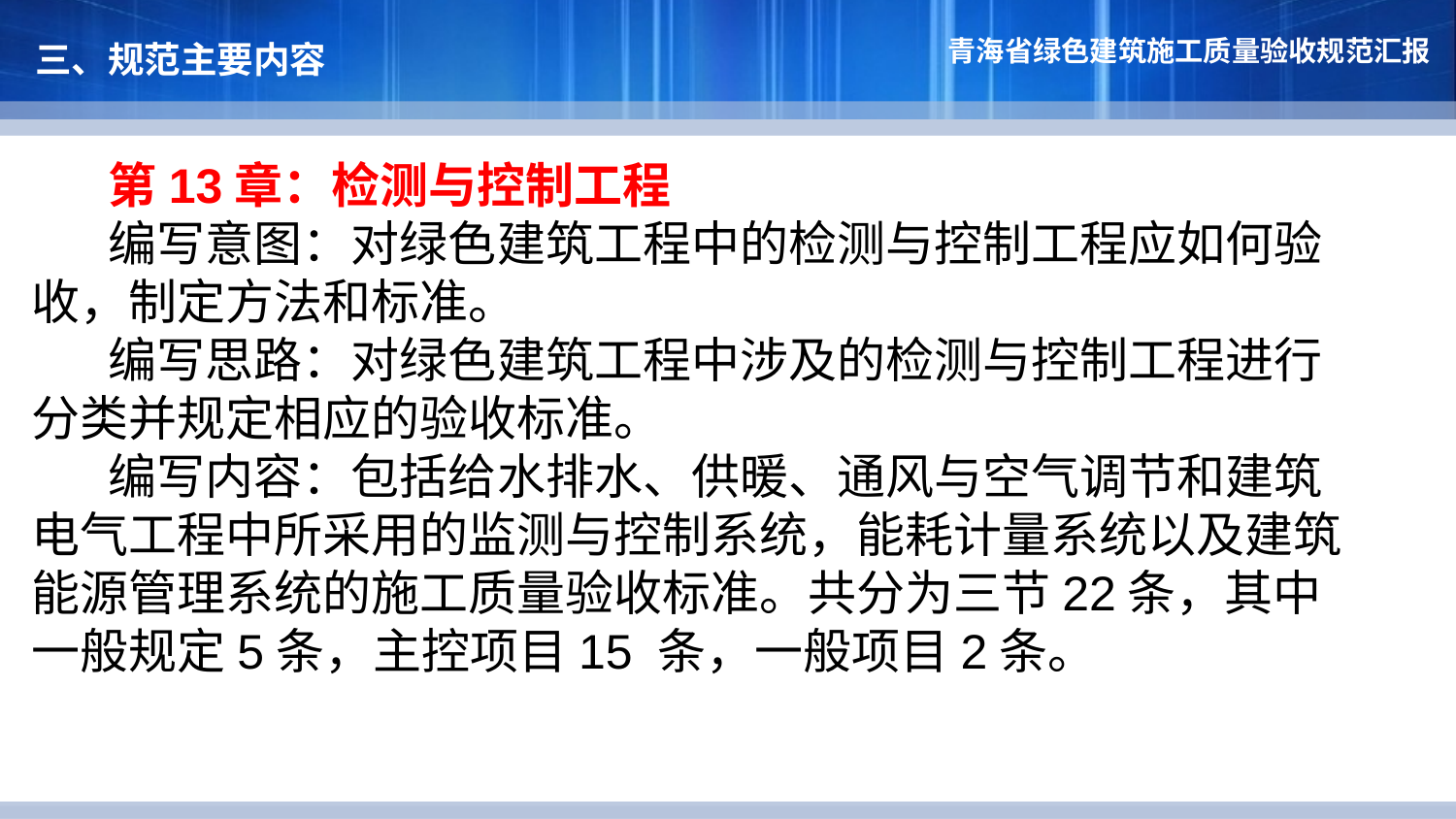

三、规范主要内容
      第13章：检测与控制工程
      编写意图：对绿色建筑工程中的检测与控制工程应如何验收，制定方法和标准。
      编写思路：对绿色建筑工程中涉及的检测与控制工程进行分类并规定相应的验收标准。
      编写内容：包括给水排水、供暖、通风与空气调节和建筑电气工程中所采用的监测与控制系统，能耗计量系统以及建筑能源管理系统的施工质量验收标准。共分为三节22条，其中一般规定5条，主控项目15 条，一般项目2条。